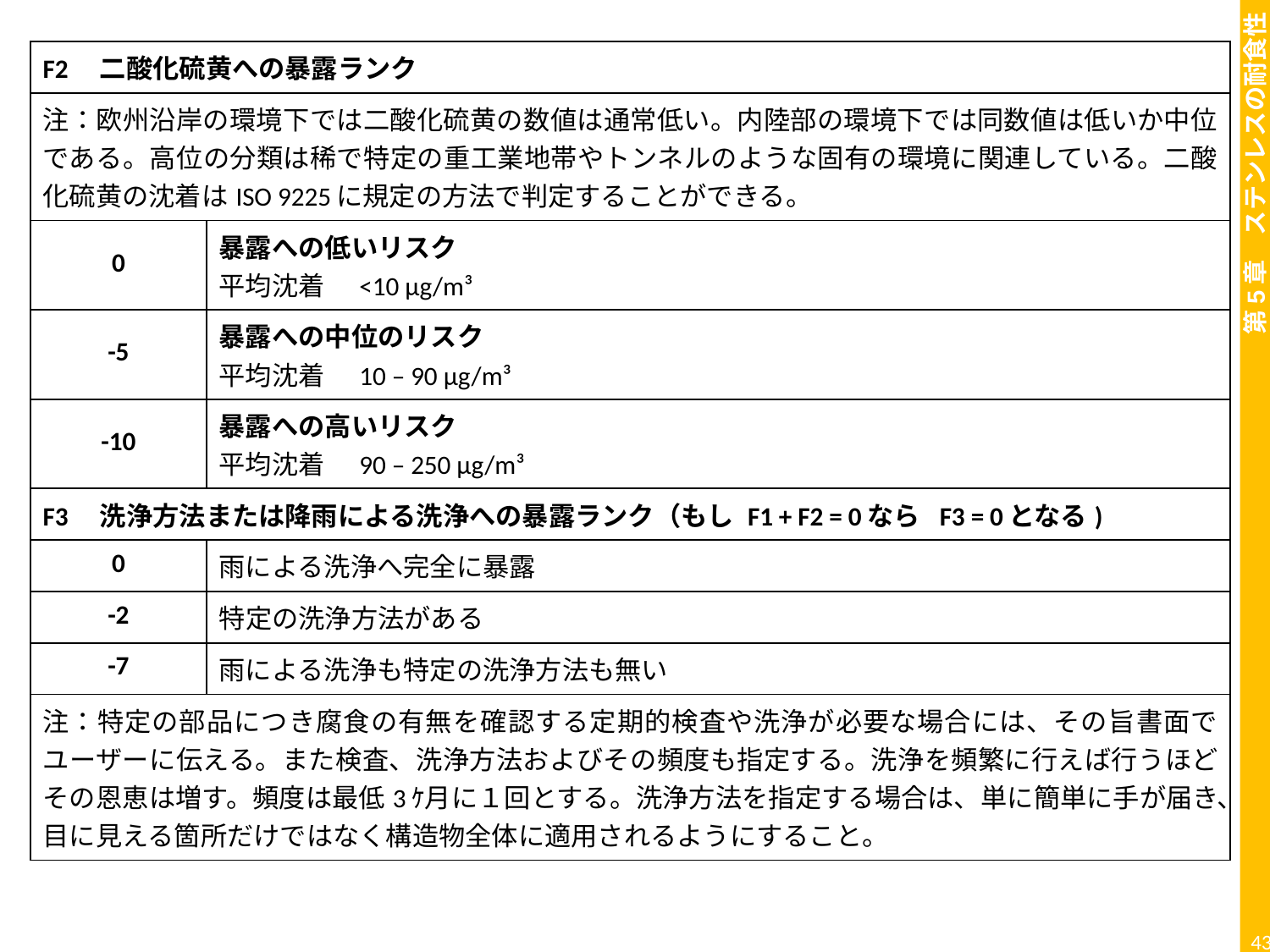

| F2　二酸化硫黄への暴露ランク |  |
| --- | --- |
| 注：欧州沿岸の環境下では二酸化硫黄の数値は通常低い。内陸部の環境下では同数値は低いか中位である。高位の分類は稀で特定の重工業地帯やトンネルのような固有の環境に関連している。二酸化硫黄の沈着はISO 9225に規定の方法で判定することができる。 |  |
| 0 | 暴露への低いリスク 平均沈着　<10 µg/m³ |
| -5 | 暴露への中位のリスク 平均沈着　10 – 90 µg/m³ |
| -10 | 暴露への高いリスク 平均沈着　90 – 250 µg/m³ |
| F3　洗浄方法または降雨による洗浄への暴露ランク（もし F1 + F2 = 0なら F3 = 0となる) |  |
| 0 | 雨による洗浄へ完全に暴露 |
| -2 | 特定の洗浄方法がある |
| -7 | 雨による洗浄も特定の洗浄方法も無い |
| 注：特定の部品につき腐食の有無を確認する定期的検査や洗浄が必要な場合には、その旨書面でユーザーに伝える。また検査、洗浄方法およびその頻度も指定する。洗浄を頻繁に行えば行うほどその恩恵は増す。頻度は最低3ｹ月に１回とする。洗浄方法を指定する場合は、単に簡単に手が届き、目に見える箇所だけではなく構造物全体に適用されるようにすること。 |  |
43